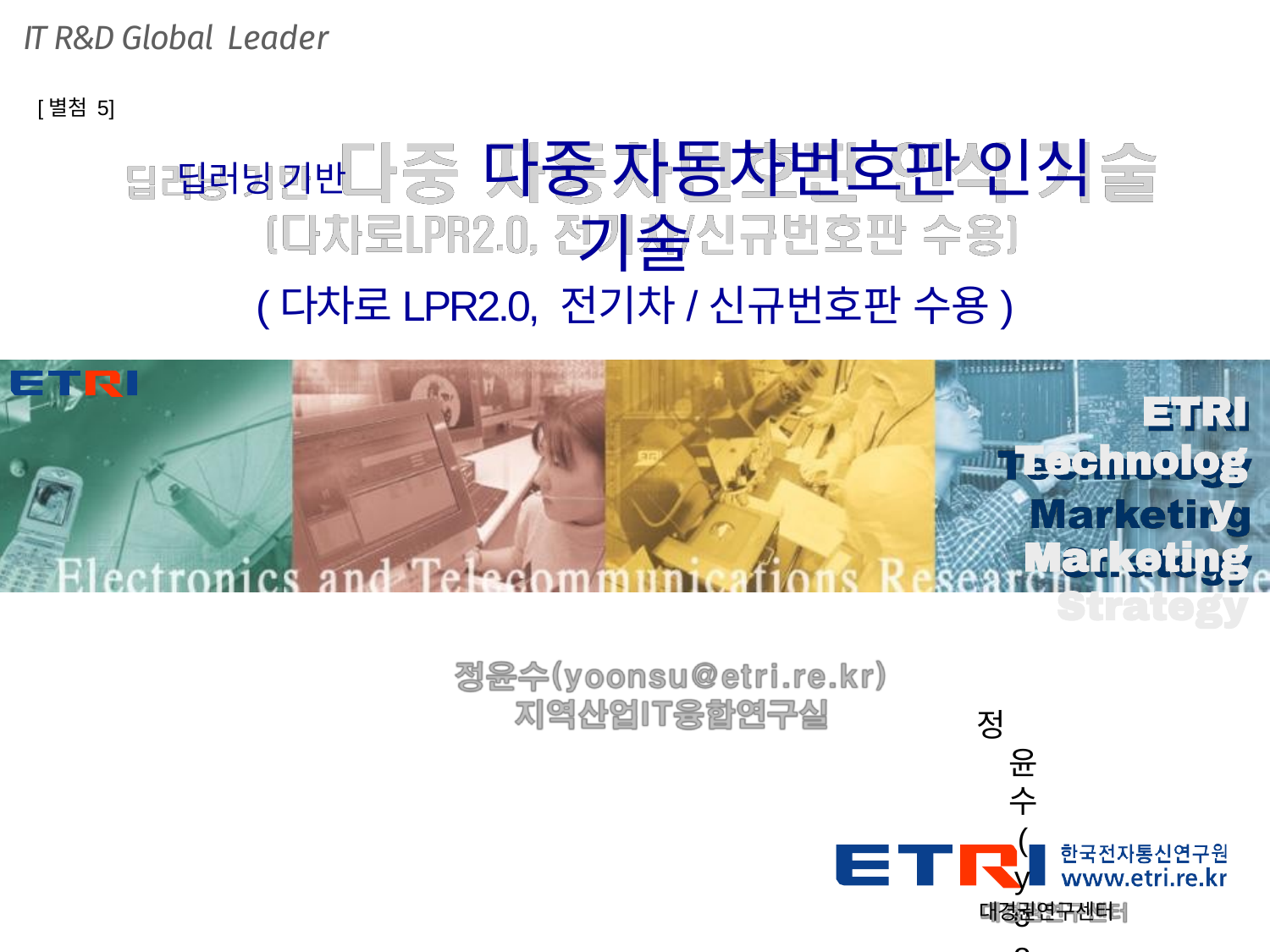

IT R&D Global Leader

[별첨 5]
딥러닝 기반	다중 자동차번호판 인식 기술
(다차로LPR2.0, 전기차/신규번호판 수용)

ETRI
Technology  Marketing  Strategy

정윤수(yoonsu@etri.re.kr)
지역산업IT융합연구실

Proprietary	ETRI OOO연구소(단, 본부)명	1

대경권연구센터